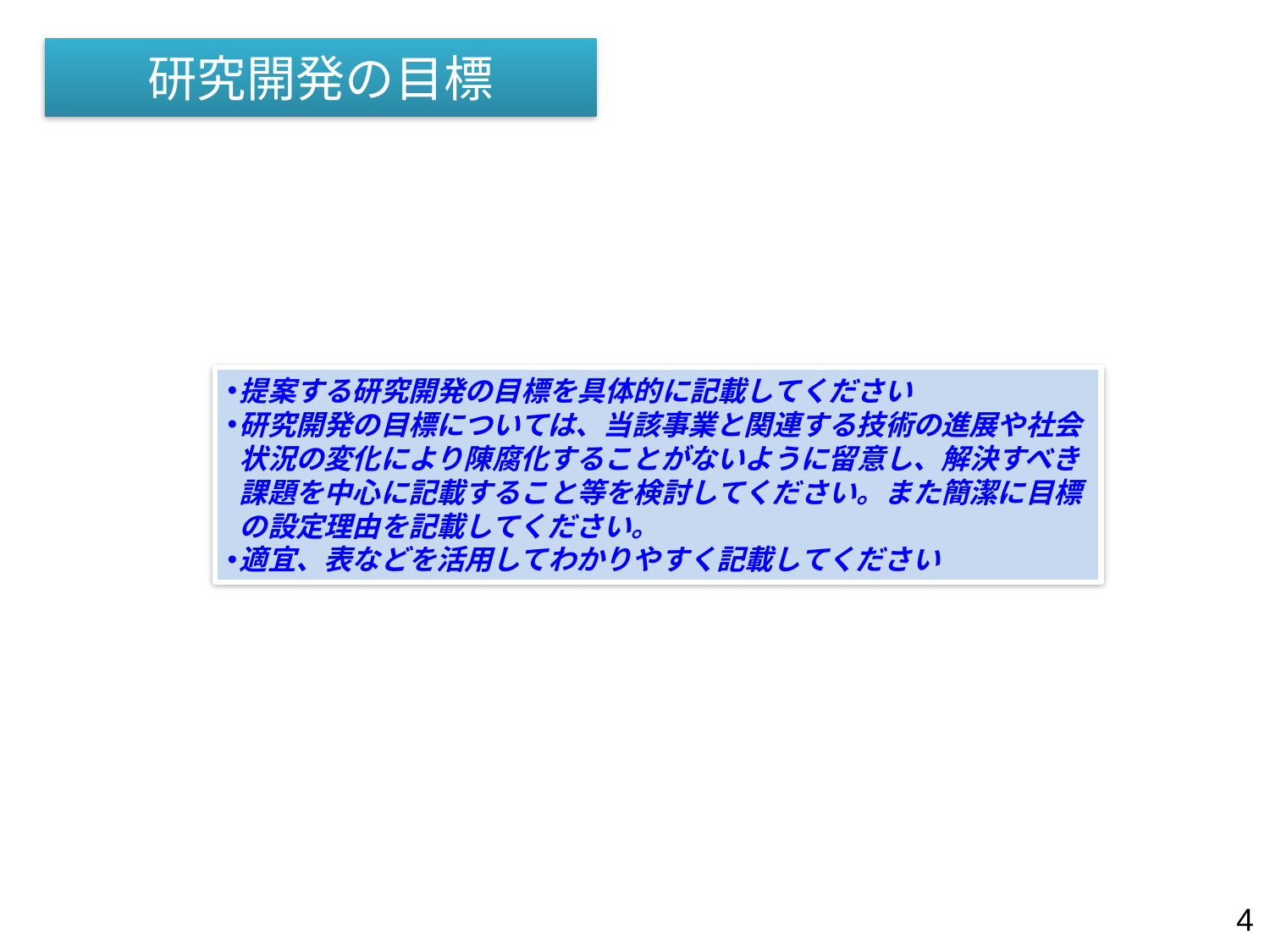

# 研究開発の目標
提案する研究開発の目標を具体的に記載してください
研究開発の目標については、当該事業と関連する技術の進展や社会状況の変化により陳腐化することがないように留意し、解決すべき課題を中心に記載すること等を検討してください。また簡潔に目標の設定理由を記載してください。
適宜、表などを活用してわかりやすく記載してください
4